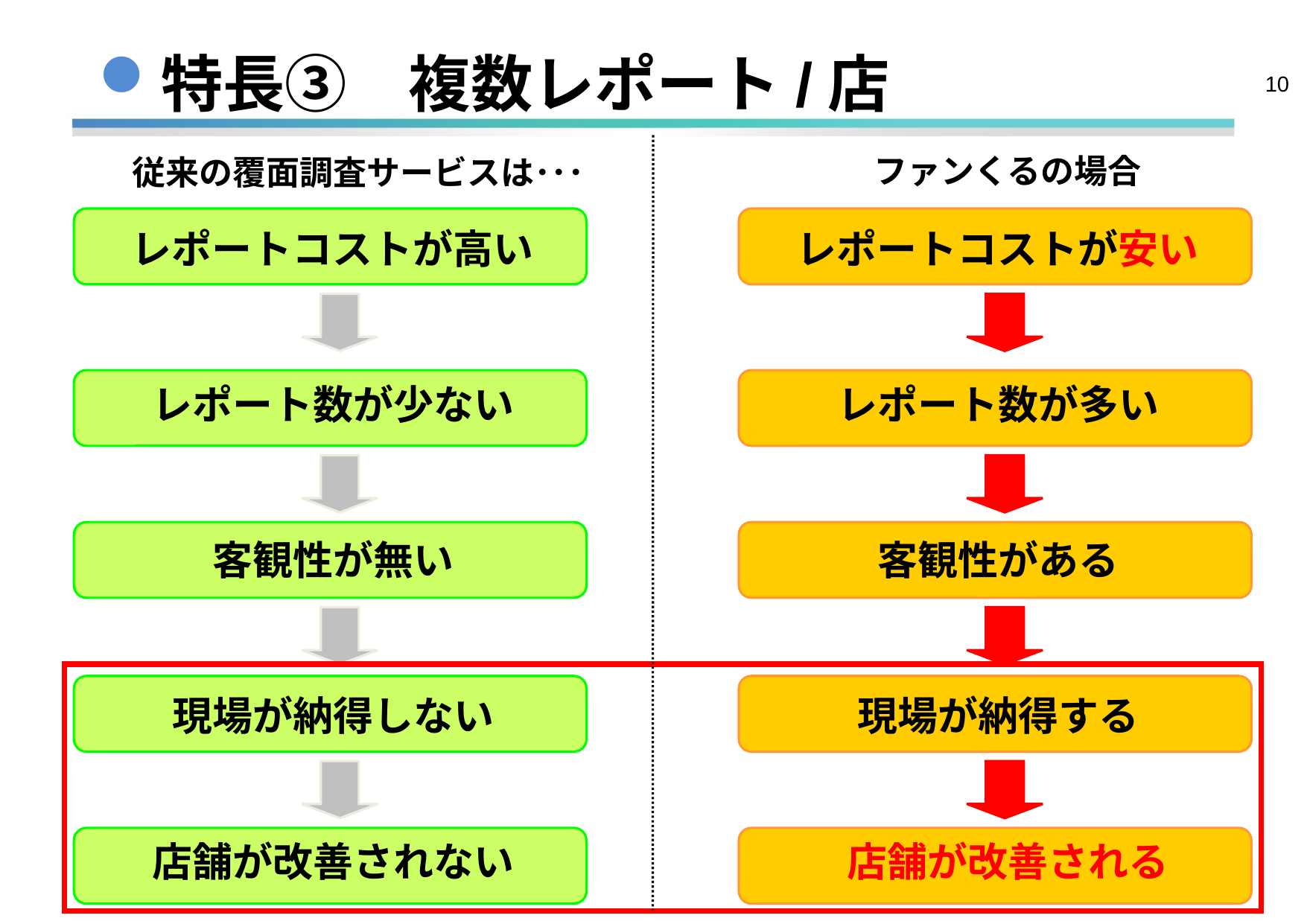

特長③　複数レポート/店
10

ファンくるの場合
従来の覆面調査サービスは･･･

レポートコストが高い
レポートコストが安い

レポート数が少ない
レポート数が多い

客観性が無い
客観性がある

現場が納得しない
現場が納得する

店舗が改善されない
店舗が改善される